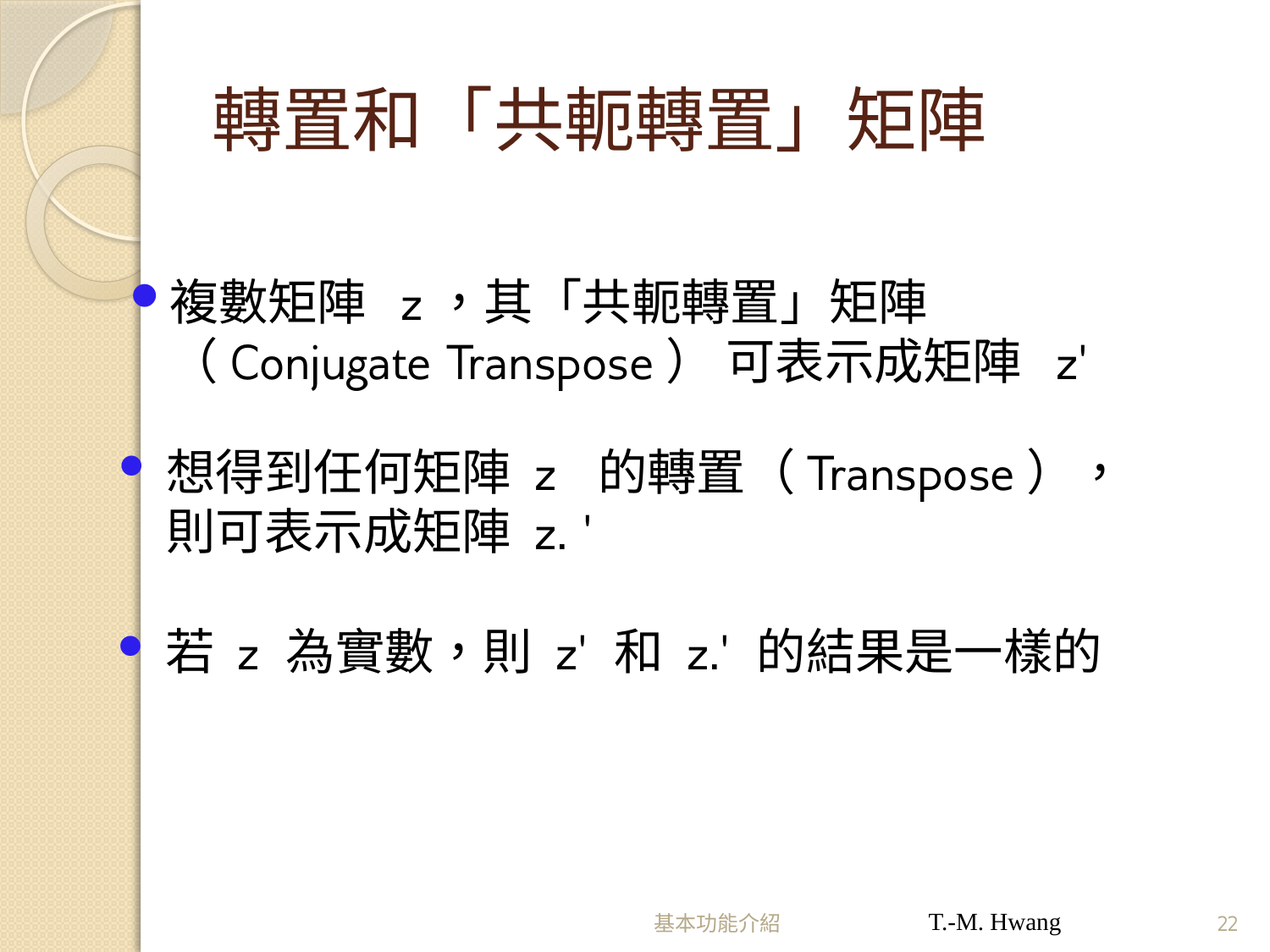

# 轉置和「共軛轉置」矩陣
複數矩陣  z，其「共軛轉置」矩陣（Conjugate Transpose） 可表示成矩陣  z'
想得到任何矩陣 z 的轉置（Transpose），則可表示成矩陣 z. '
若 z 為實數，則 z' 和 z.' 的結果是一樣的
基本功能介紹
T.-M. Hwang
22